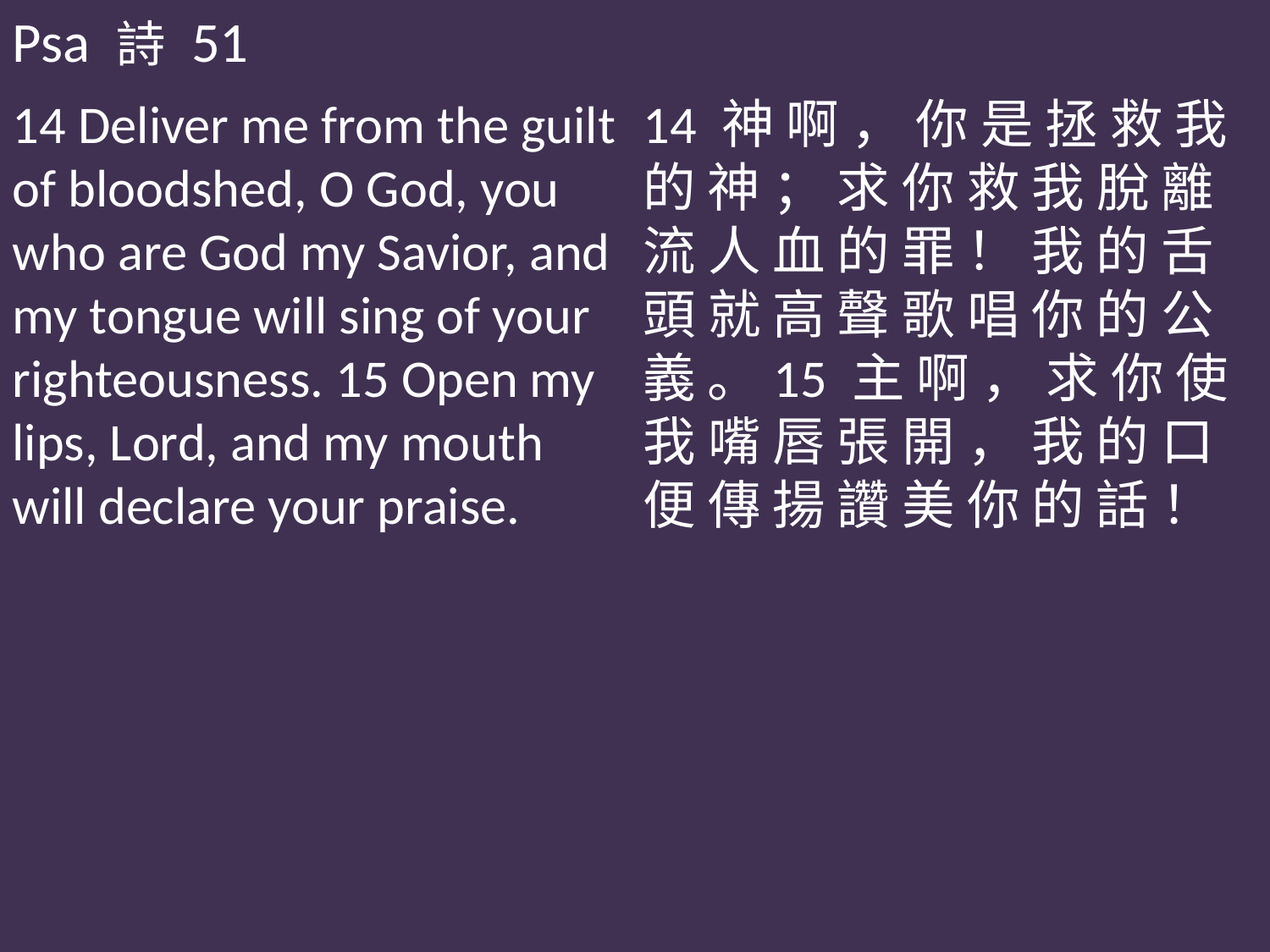

Psa 詩 51
14 Deliver me from the guilt of bloodshed, O God, you who are God my Savior, and my tongue will sing of your righteousness. 15 Open my lips, Lord, and my mouth will declare your praise.
14 神 啊 ， 你 是 拯 救 我 的 神 ； 求 你 救 我 脫 離 流 人 血 的 罪 ！ 我 的 舌 頭 就 高 聲 歌 唱 你 的 公 義 。15 主 啊 ， 求 你 使 我 嘴 唇 張 開 ， 我 的 口 便 傳 揚 讚 美 你 的 話 ！